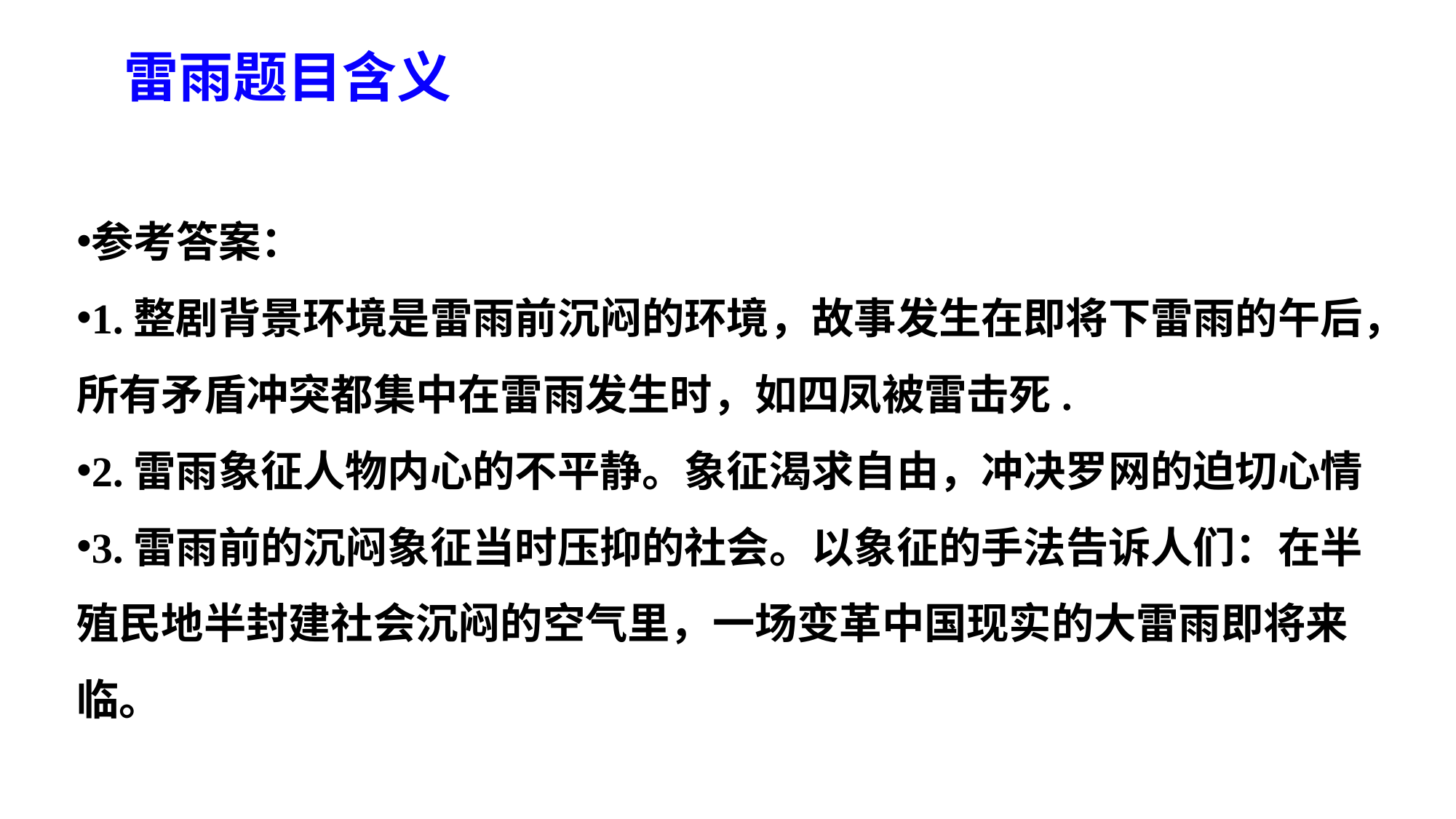

雷雨题目含义
# 参考答案：
1.整剧背景环境是雷雨前沉闷的环境，故事发生在即将下雷雨的午后，所有矛盾冲突都集中在雷雨发生时，如四凤被雷击死.
2.雷雨象征人物内心的不平静。象征渴求自由，冲决罗网的迫切心情
3.雷雨前的沉闷象征当时压抑的社会。以象征的手法告诉人们：在半殖民地半封建社会沉闷的空气里，一场变革中国现实的大雷雨即将来临。